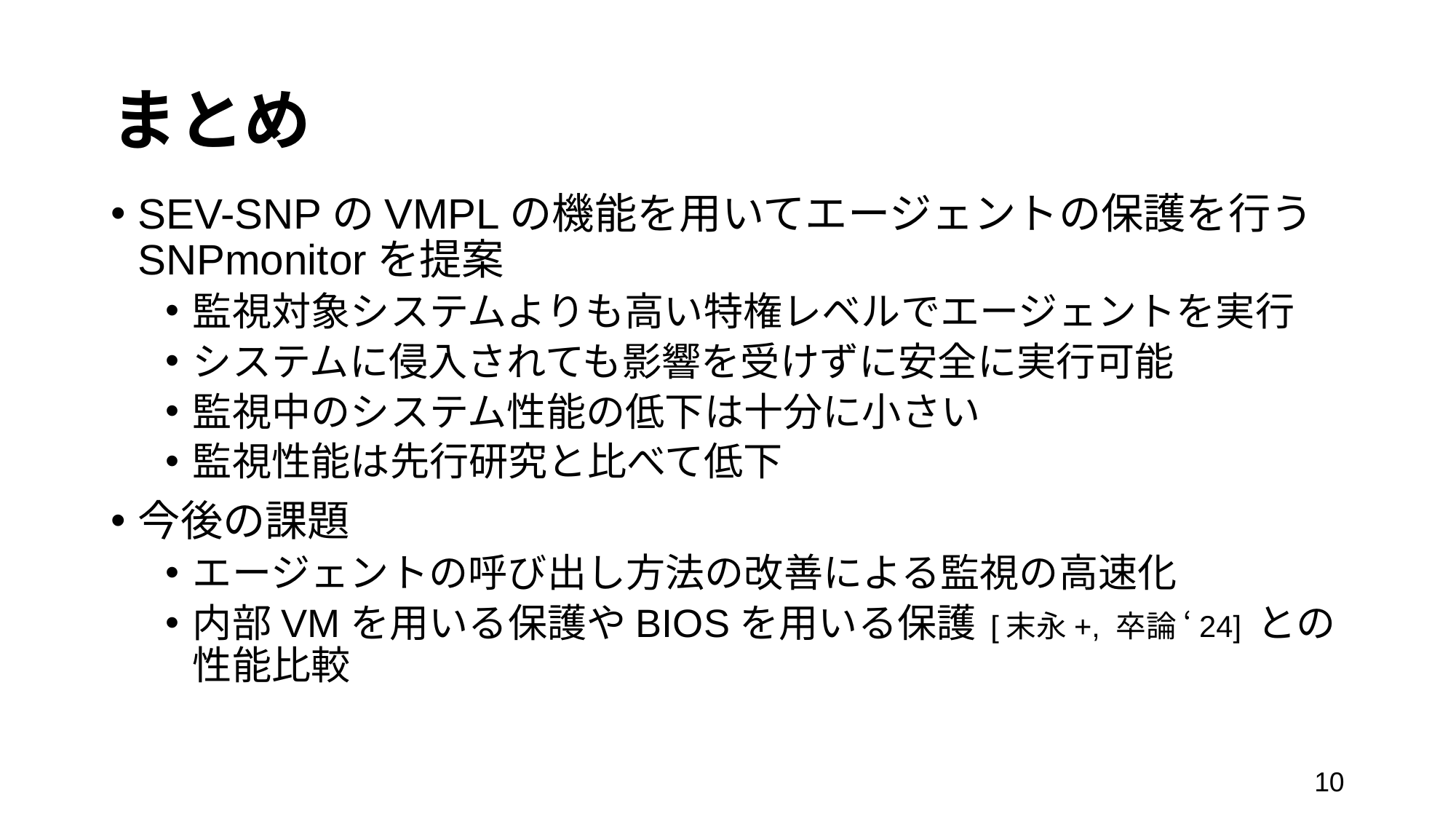

# まとめ
SEV-SNPのVMPLの機能を用いてエージェントの保護を行うSNPmonitorを提案
監視対象システムよりも高い特権レベルでエージェントを実行
システムに侵入されても影響を受けずに安全に実行可能
監視中のシステム性能の低下は十分に小さい
監視性能は先行研究と比べて低下
今後の課題
エージェントの呼び出し方法の改善による監視の高速化
内部VMを用いる保護やBIOSを用いる保護 [末永+, 卒論 ‘24] との性能比較

10